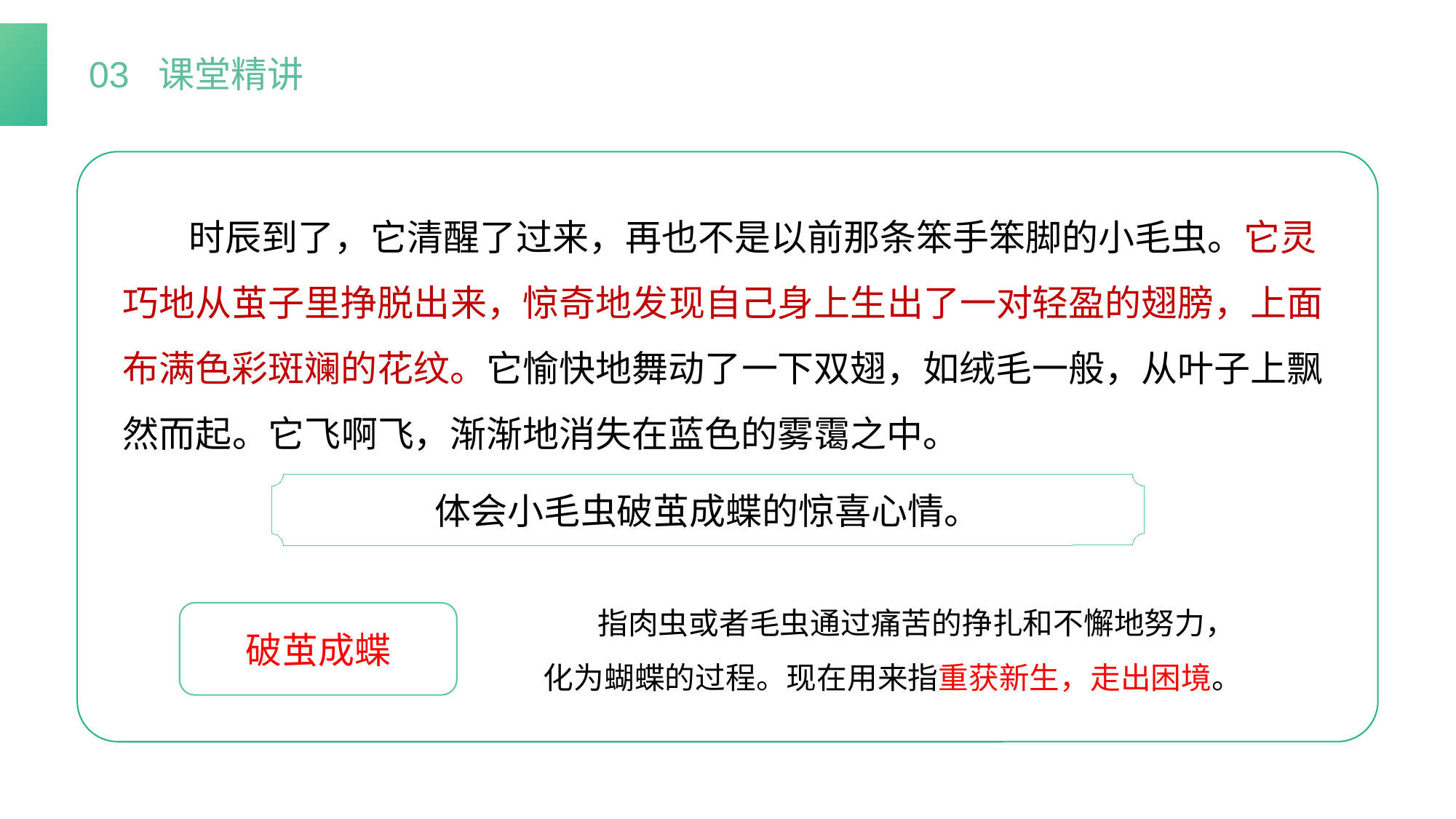

03  课堂精讲
       时辰到了，它清醒了过来，再也不是以前那条笨手笨脚的小毛虫。它灵巧地从茧子里挣脱出来，惊奇地发现自己身上生出了一对轻盈的翅膀，上面布满色彩斑斓的花纹。它愉快地舞动了一下双翅，如绒毛一般，从叶子上飘然而起。它飞啊飞，渐渐地消失在蓝色的雾霭之中。
体会小毛虫破茧成蝶的惊喜心情。
       指肉虫或者毛虫通过痛苦的挣扎和不懈地努力，化为蝴蝶的过程。现在用来指重获新生，走出困境。
破茧成蝶